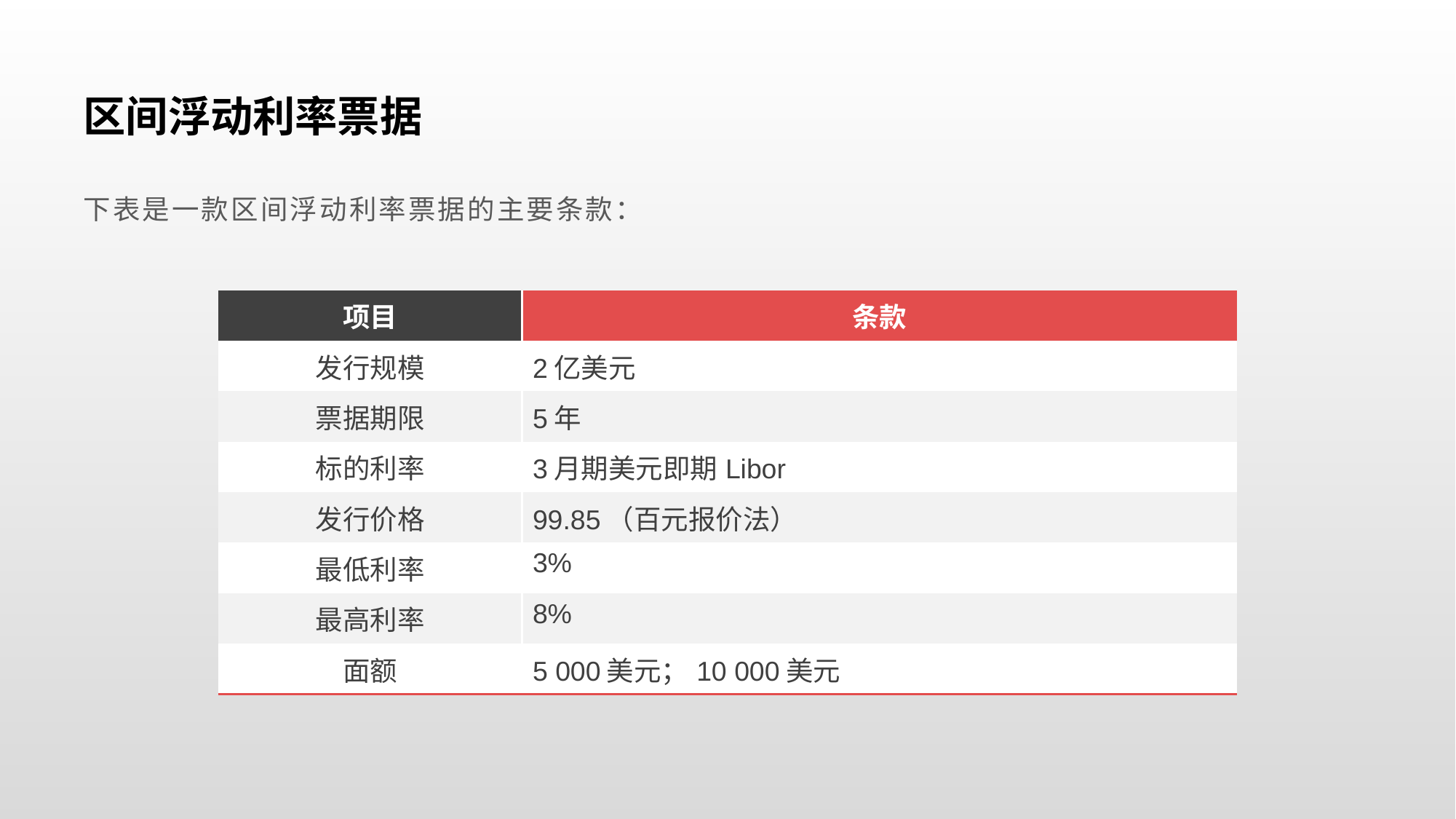

# 区间浮动利率票据
下表是一款区间浮动利率票据的主要条款：

| 项目 | 条款 |
| --- | --- |
| 发行规模 | 2亿美元 |
| 票据期限 | 5年 |
| 标的利率 | 3月期美元即期Libor |
| 发行价格 | 99.85（百元报价法） |
| 最低利率 | 3% |
| 最高利率 | 8% |
| 面额 | 5 000美元；10 000美元 |